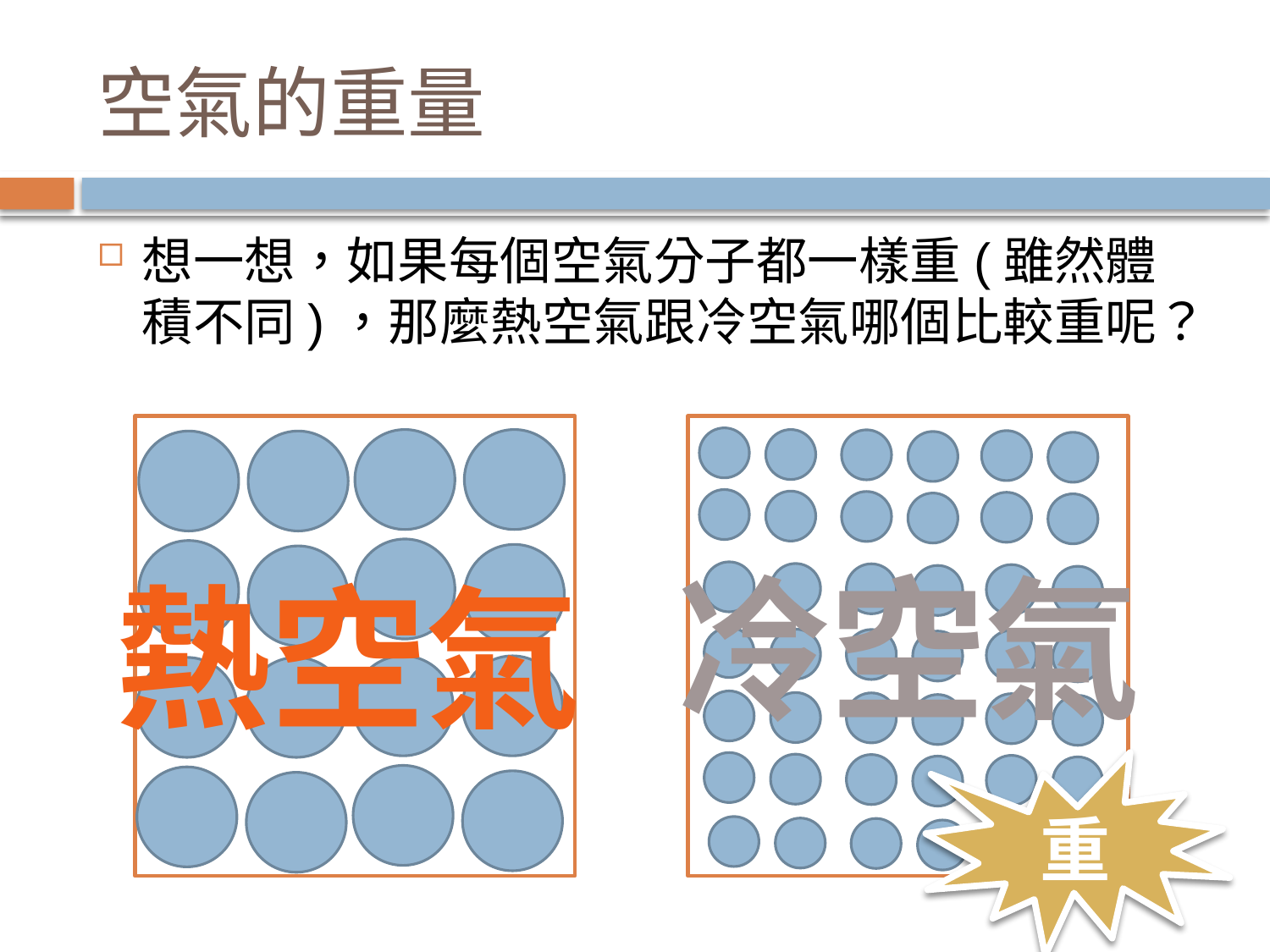

# 空氣的重量
想一想，如果每個空氣分子都一樣重(雖然體積不同)，那麼熱空氣跟冷空氣哪個比較重呢？

冷空氣
熱空氣
重